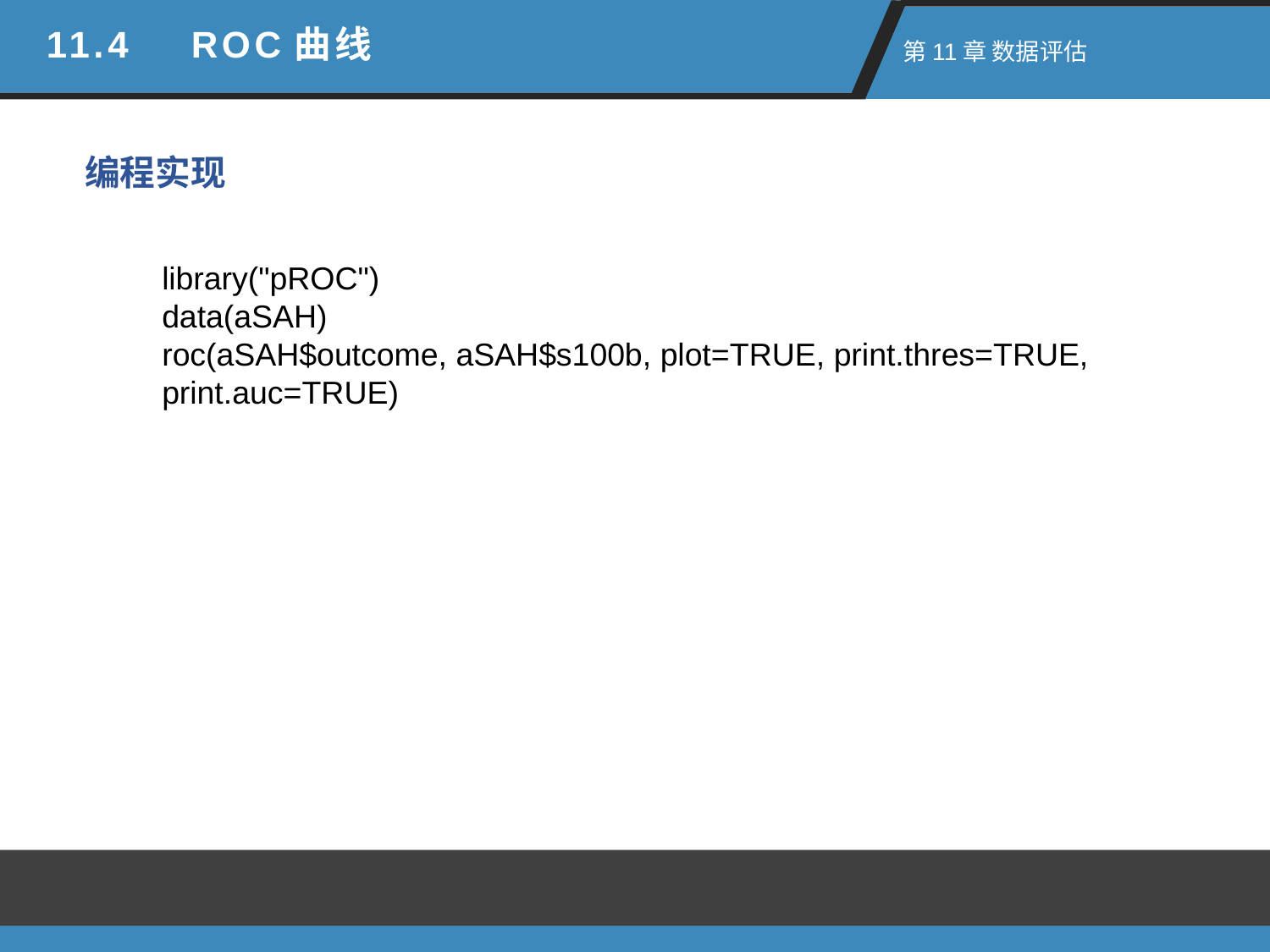

11.4　ROC曲线
  第11章 数据评估
编程实现
library("pROC")
data(aSAH)
roc(aSAH$outcome, aSAH$s100b, plot=TRUE, print.thres=TRUE, print.auc=TRUE)